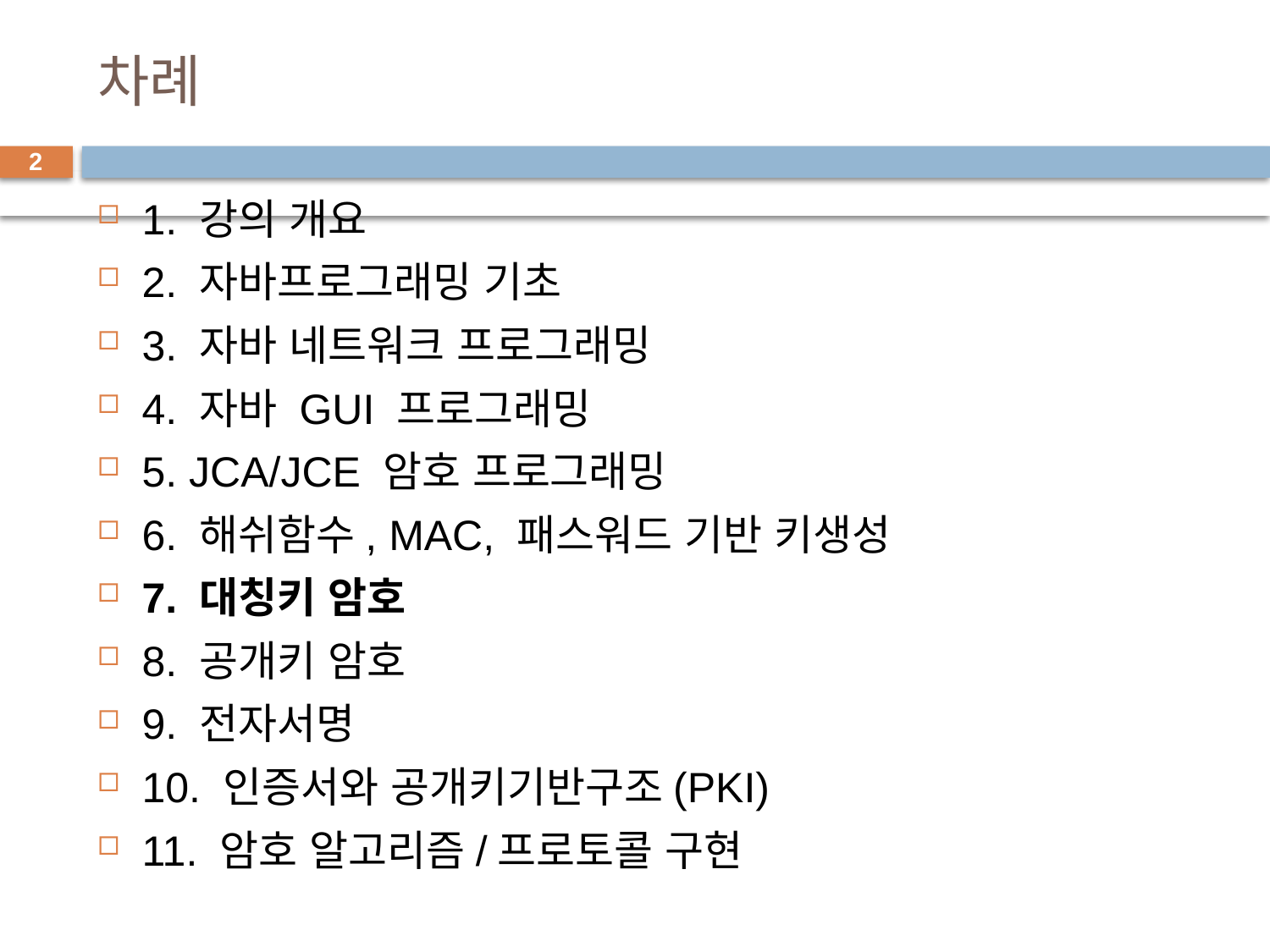

# 차례
2
1. 강의 개요
2. 자바프로그래밍 기초
3. 자바 네트워크 프로그래밍
4. 자바 GUI 프로그래밍
5. JCA/JCE 암호 프로그래밍
6. 해쉬함수, MAC, 패스워드 기반 키생성
7. 대칭키 암호
8. 공개키 암호
9. 전자서명
10. 인증서와 공개키기반구조(PKI)
11. 암호 알고리즘/프로토콜 구현